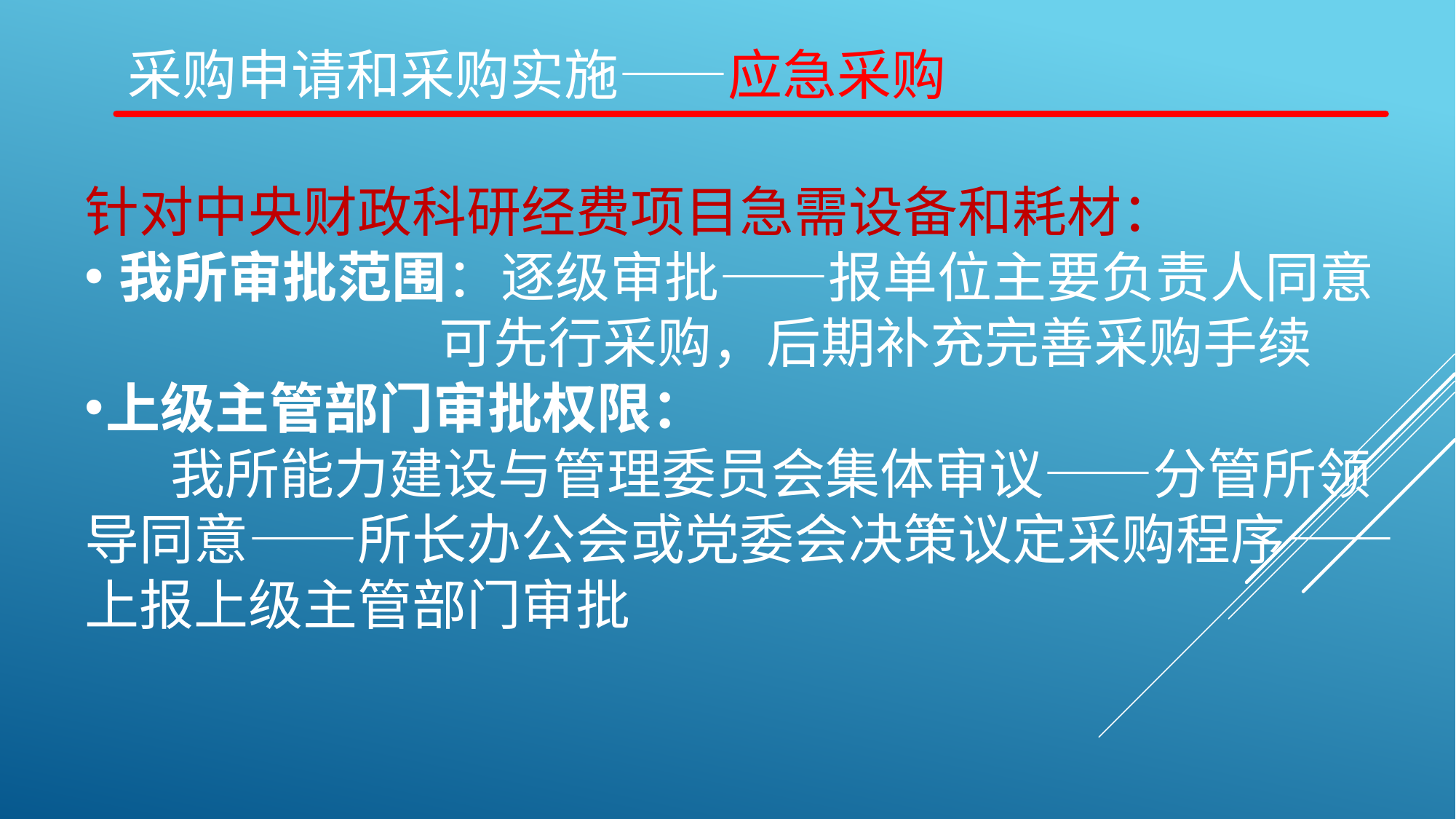

# 采购申请和采购实施——应急采购
针对中央财政科研经费项目急需设备和耗材：
我所审批范围：逐级审批——报单位主要负责人同意
                            可先行采购，后期补充完善采购手续
上级主管部门审批权限：
      我所能力建设与管理委员会集体审议——分管所领导同意——所长办公会或党委会决策议定采购程序——上报上级主管部门审批